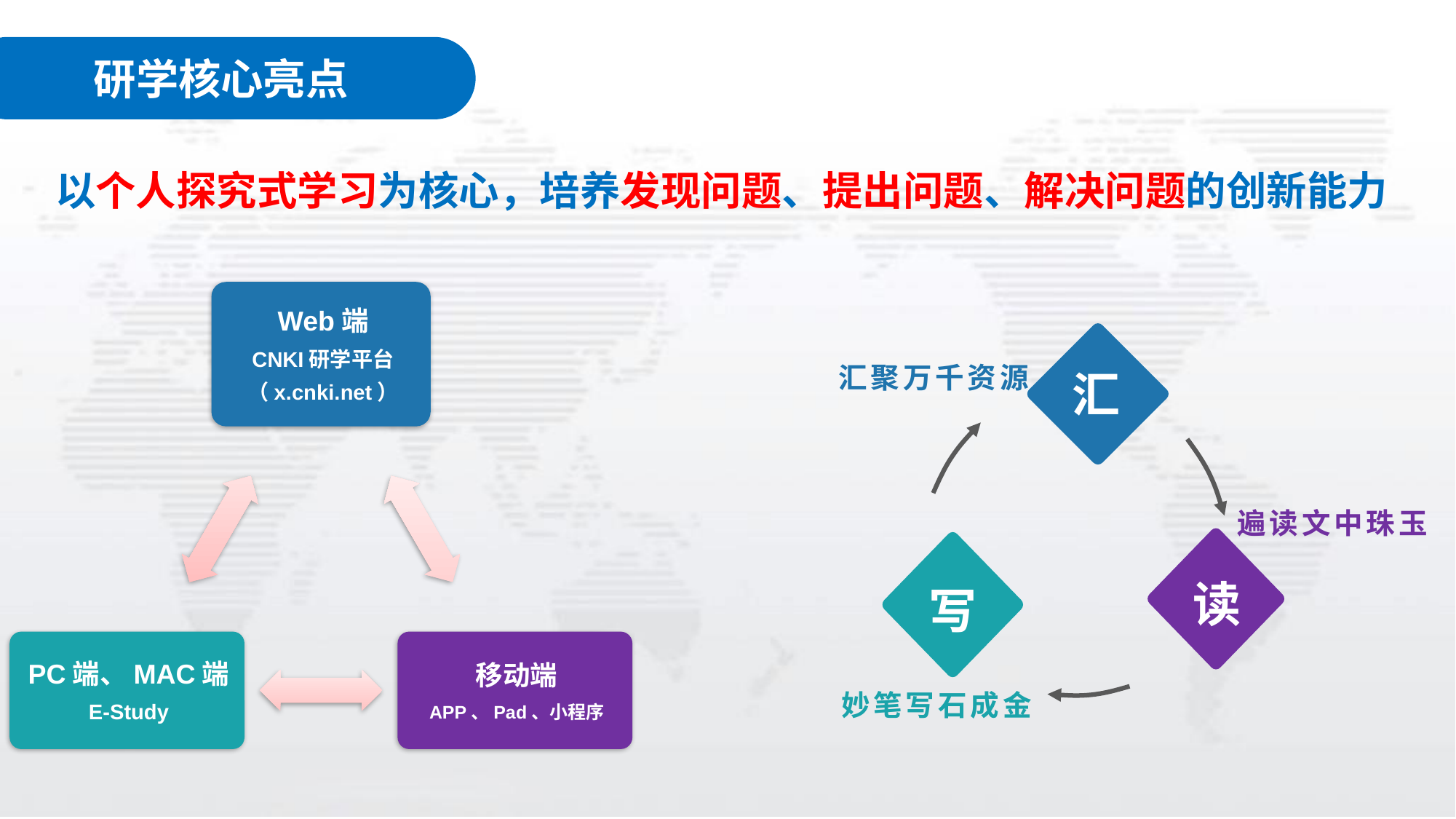

研学核心亮点
以个人探究式学习为核心，培养发现问题、提出问题、解决问题的创新能力
Web端
CNKI研学平台
（x.cnki.net）

移动端
APP、Pad、小程序

PC端、MAC端
E-Study

汇聚万千资源
汇
读
写
妙笔写石成金

遍读文中珠玉